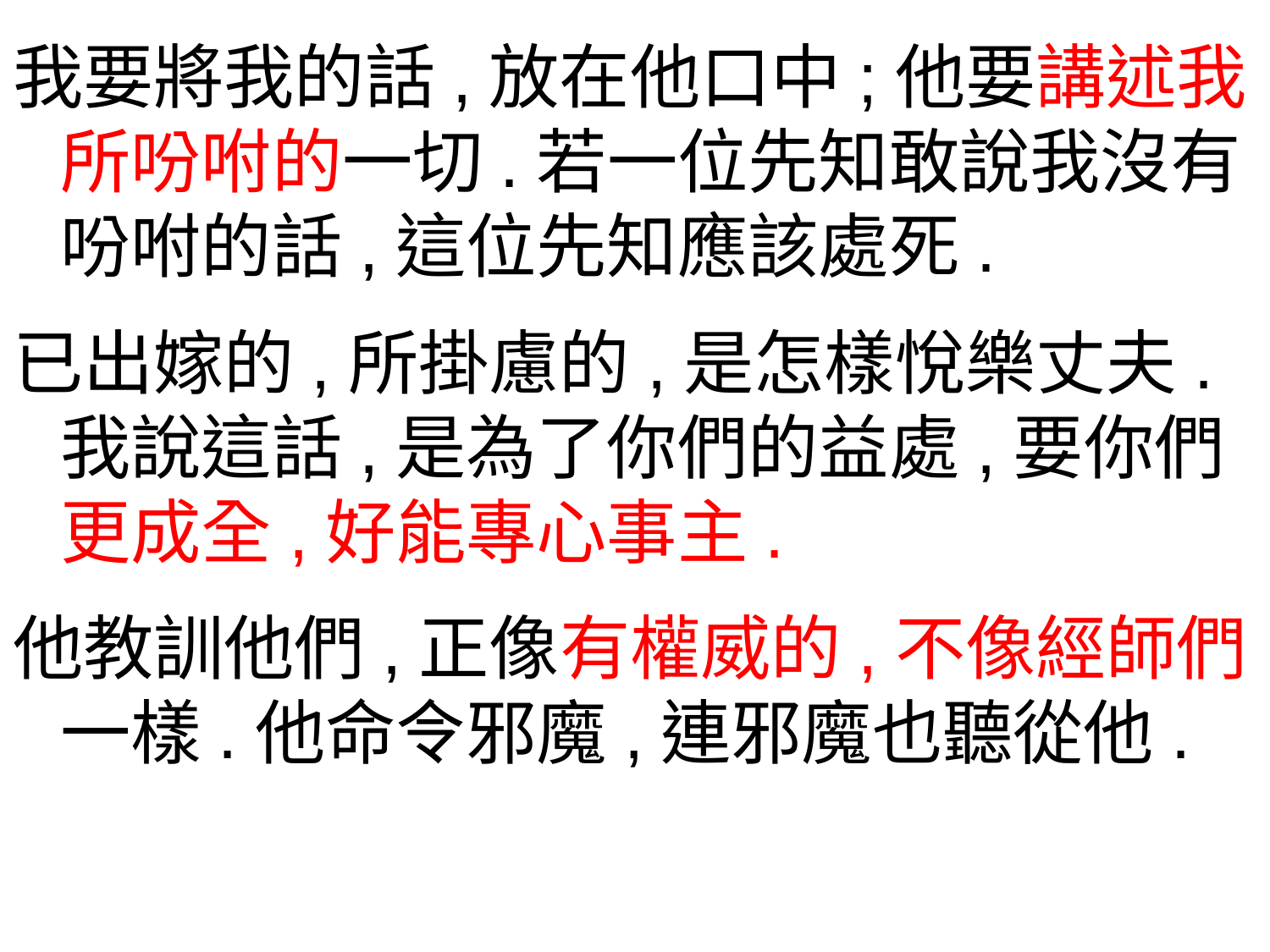

我要將我的話,放在他口中;他要講述我所吩咐的一切.若一位先知敢說我沒有吩咐的話,這位先知應該處死.
已出嫁的,所掛慮的,是怎樣悅樂丈夫.我說這話,是為了你們的益處,要你們更成全,好能專心事主.
他教訓他們,正像有權威的,不像經師們一樣.他命令邪魔,連邪魔也聽從他.